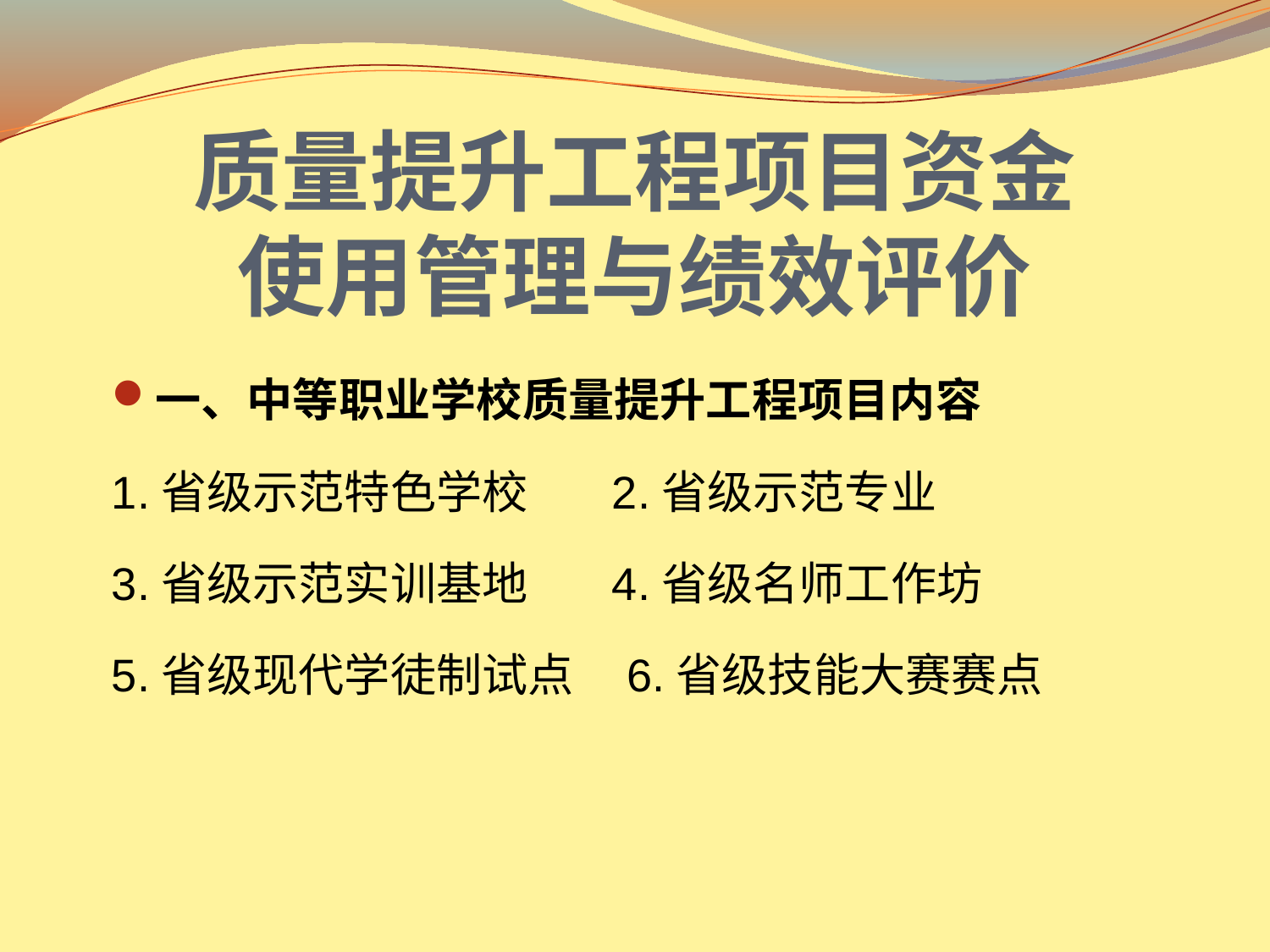

# 质量提升工程项目资金 使用管理与绩效评价
一、中等职业学校质量提升工程项目内容
1.省级示范特色学校       2.省级示范专业
3.省级示范实训基地       4.省级名师工作坊
5.省级现代学徒制试点    6.省级技能大赛赛点